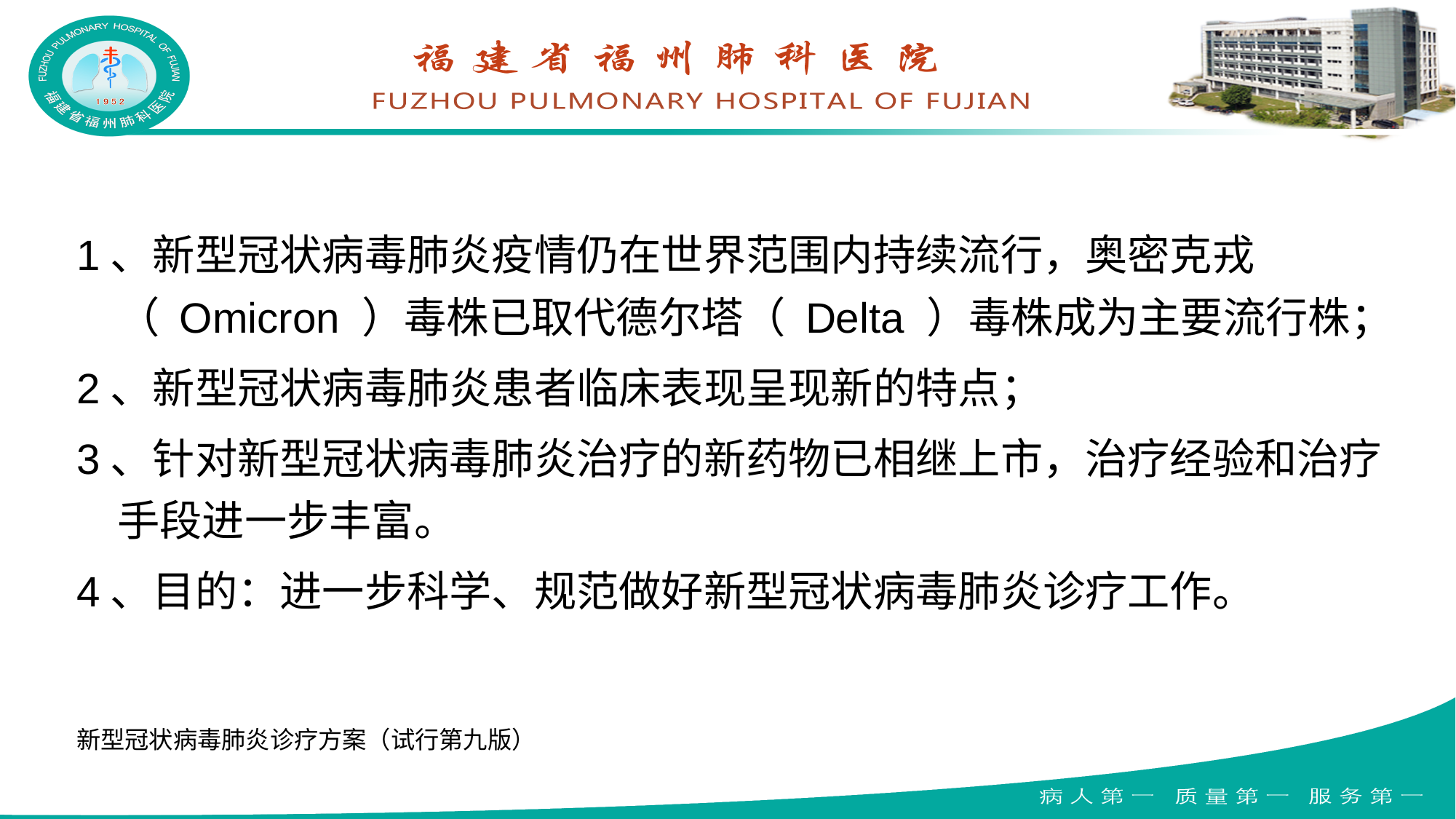

1、新型冠状病毒肺炎疫情仍在世界范围内持续流行，奥密克戎（ Omicron ）毒株已取代德尔塔（ Delta ）毒株成为主要流行株；
2、新型冠状病毒肺炎患者临床表现呈现新的特点；
3、针对新型冠状病毒肺炎治疗的新药物已相继上市，治疗经验和治疗手段进一步丰富。
4、目的：进一步科学、规范做好新型冠状病毒肺炎诊疗工作。

新型冠状病毒肺炎诊疗方案（试行第九版）